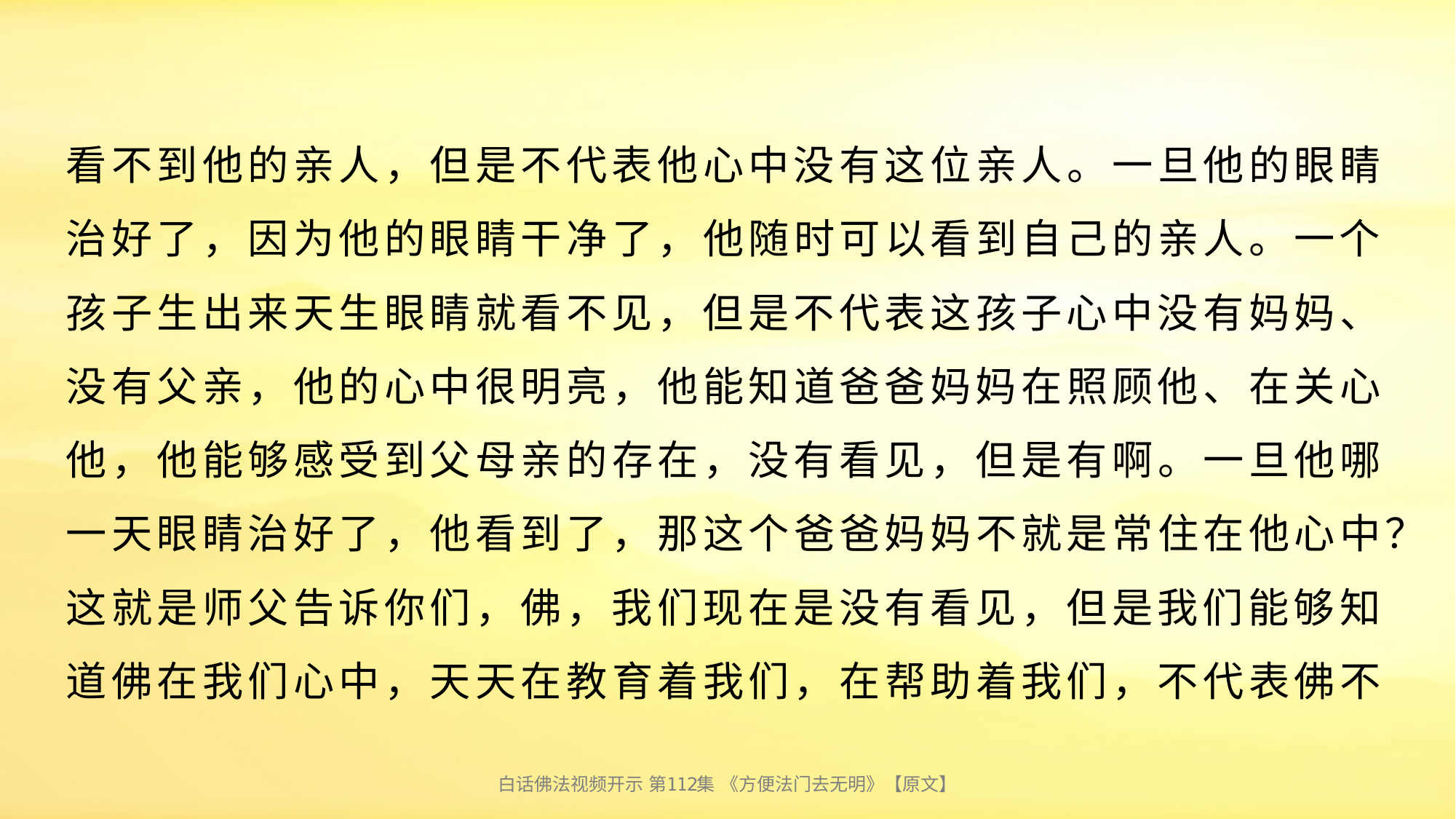

# 看不到他的亲人，但是不代表他心中没有这位亲人。一旦他的眼睛治好了，因为他的眼睛干净了，他随时可以看到自己的亲人。一个孩子生出来天生眼睛就看不见，但是不代表这孩子心中没有妈妈、没有父亲，他的心中很明亮，他能知道爸爸妈妈在照顾他、在关心他，他能够感受到父母亲的存在，没有看见，但是有啊。一旦他哪一天眼睛治好了，他看到了，那这个爸爸妈妈不就是常住在他心中？这就是师父告诉你们，佛，我们现在是没有看见，但是我们能够知道佛在我们心中，天天在教育着我们，在帮助着我们，不代表佛不
白话佛法视频开示 第112集 《方便法门去无明》【原文】